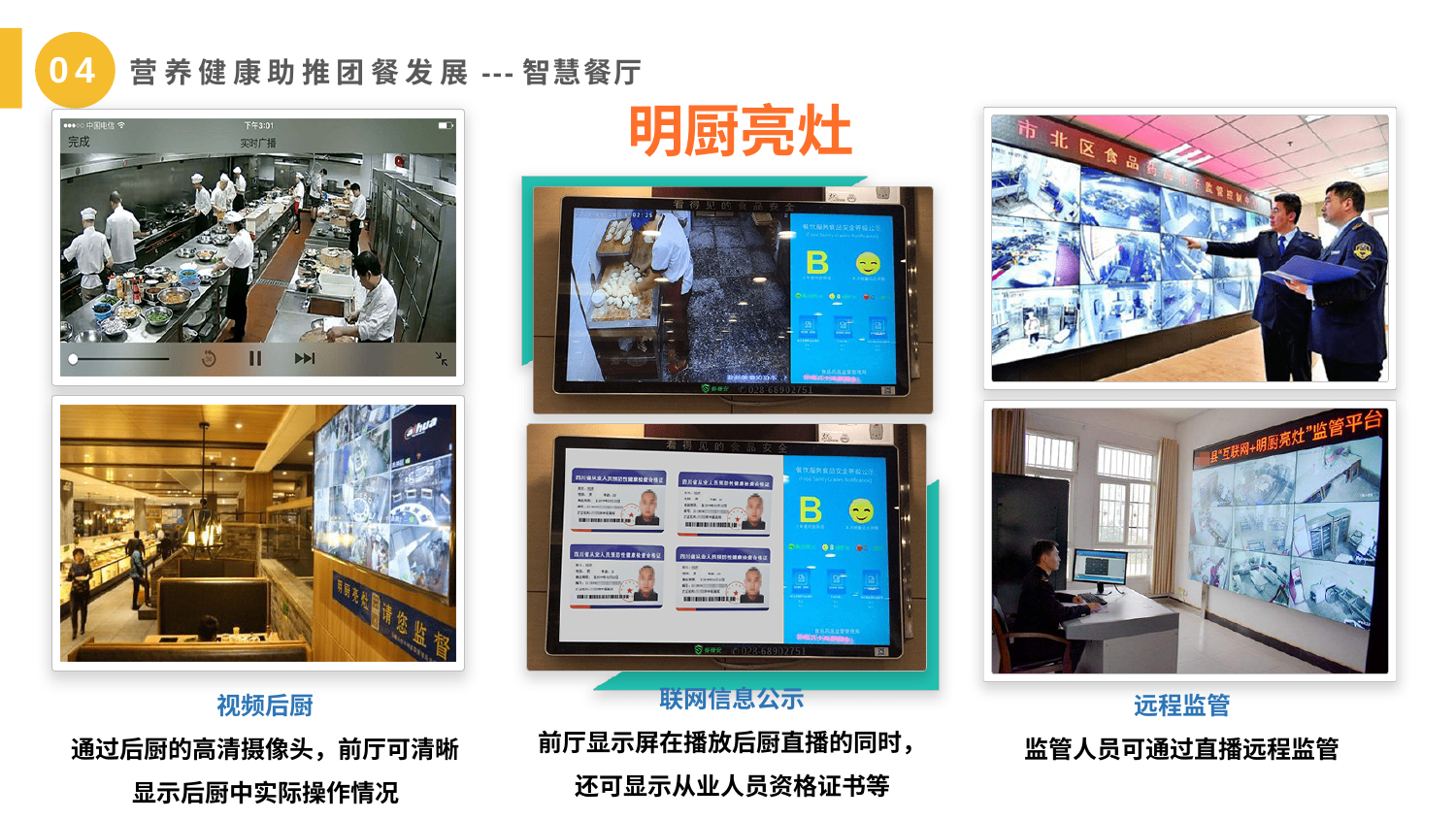

04
 营养健康助推团餐发展---智慧餐厅

明厨亮灶

联网信息公示
前厅显示屏在播放后厨直播的同时，还可显示从业人员资格证书等
视频后厨
通过后厨的高清摄像头，前厅可清晰显示后厨中实际操作情况
远程监管
监管人员可通过直播远程监管